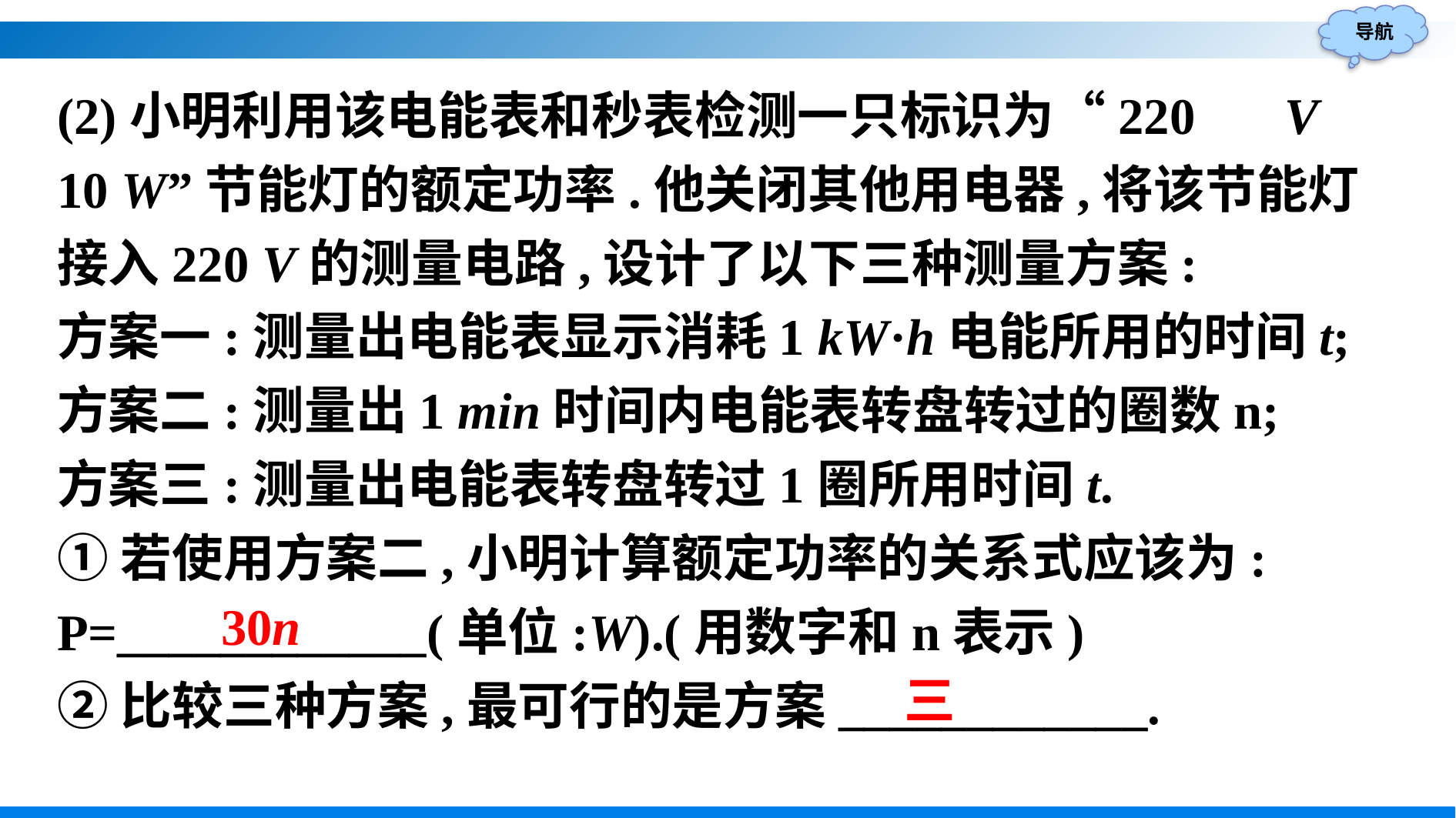

(2)小明利用该电能表和秒表检测一只标识为“220 　V　10 W”节能灯的额定功率.他关闭其他用电器,将该节能灯接入220 V的测量电路,设计了以下三种测量方案:
方案一:测量出电能表显示消耗1 kW·h电能所用的时间t;
方案二:测量出1 min时间内电能表转盘转过的圈数n;
方案三:测量出电能表转盘转过1圈所用时间t.
①若使用方案二,小明计算额定功率的关系式应该为:
P=____________(单位:W).(用数字和n表示)
②比较三种方案,最可行的是方案____________.
30n
三